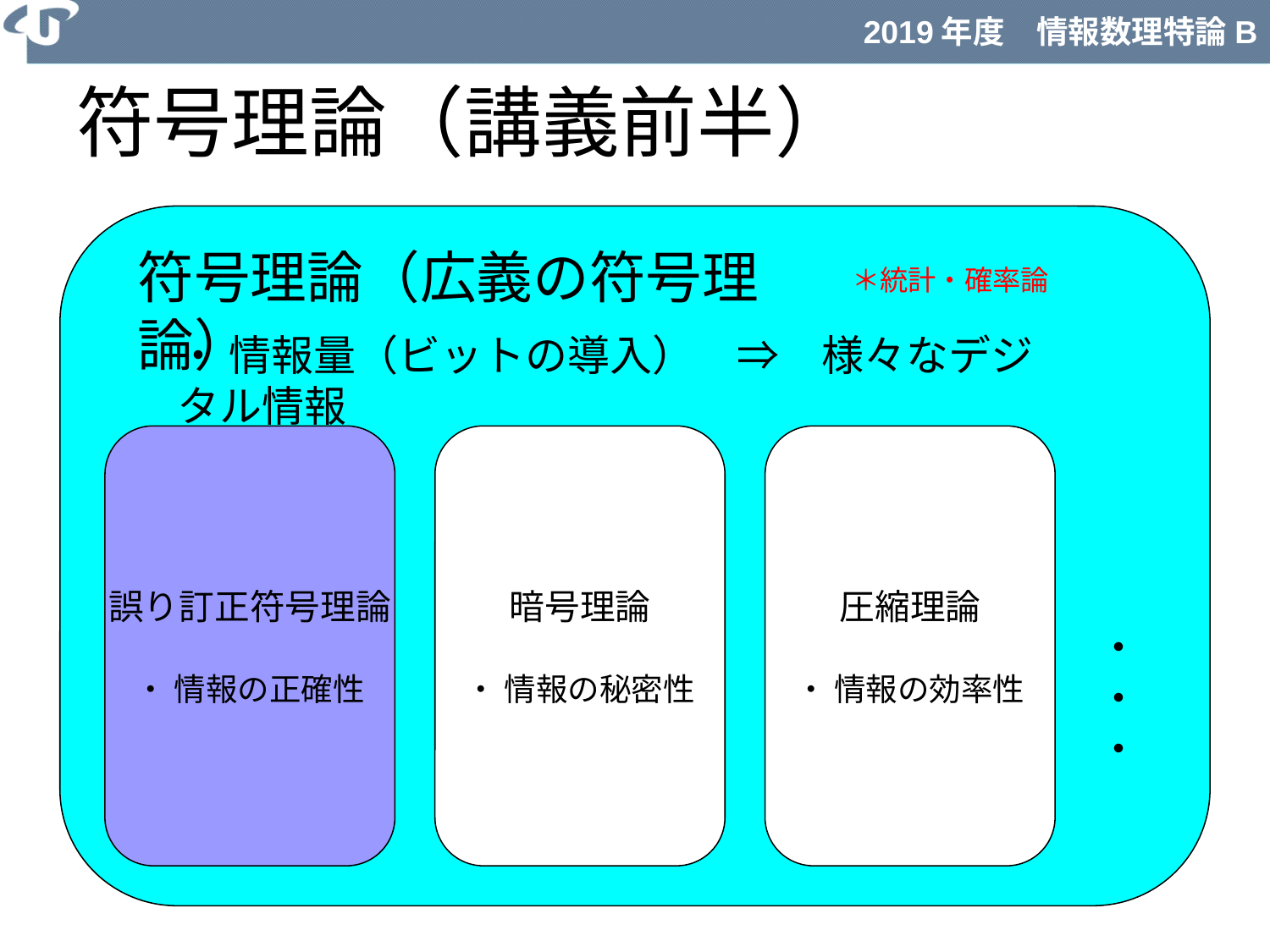

# 符号理論（講義前半）

符号理論（広義の符号理論）
＊統計・確率論
・ 情報量（ビットの導入）　⇒　様々なデジタル情報
誤り訂正符号理論

・ 情報の正確性
暗号理論

・ 情報の秘密性
圧縮理論

・ 情報の効率性
・・・